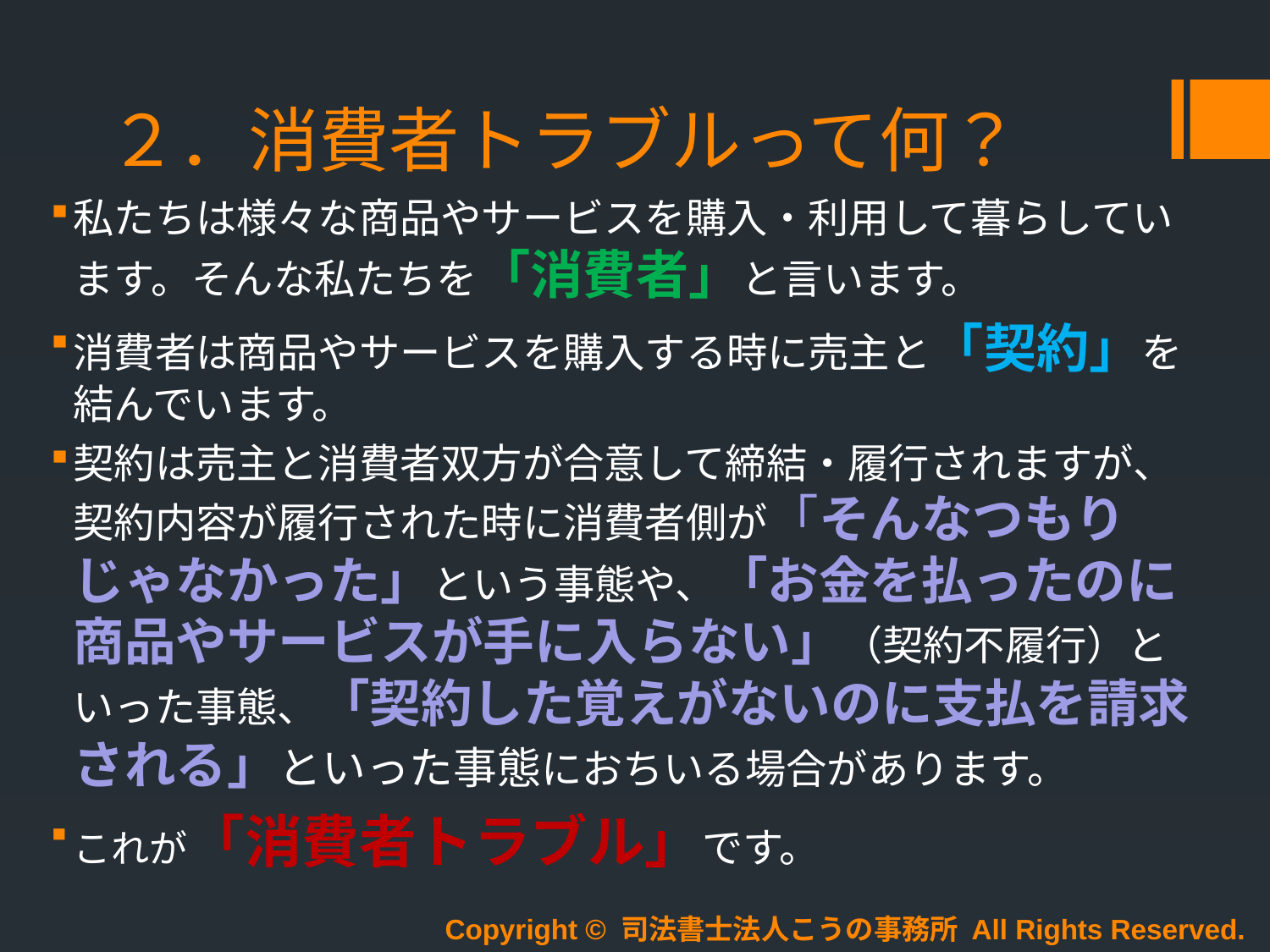

# ２．消費者トラブルって何？
私たちは様々な商品やサービスを購入・利用して暮らしています。そんな私たちを「消費者」と言います。
消費者は商品やサービスを購入する時に売主と「契約」を結んでいます。
契約は売主と消費者双方が合意して締結・履行されますが、契約内容が履行された時に消費者側が「そんなつもりじゃなかった」という事態や、「お金を払ったのに商品やサービスが手に入らない」（契約不履行）といった事態、「契約した覚えがないのに支払を請求される」といった事態におちいる場合があります。
これが「消費者トラブル」です。

Copyright © 司法書士法人こうの事務所 All Rights Reserved.